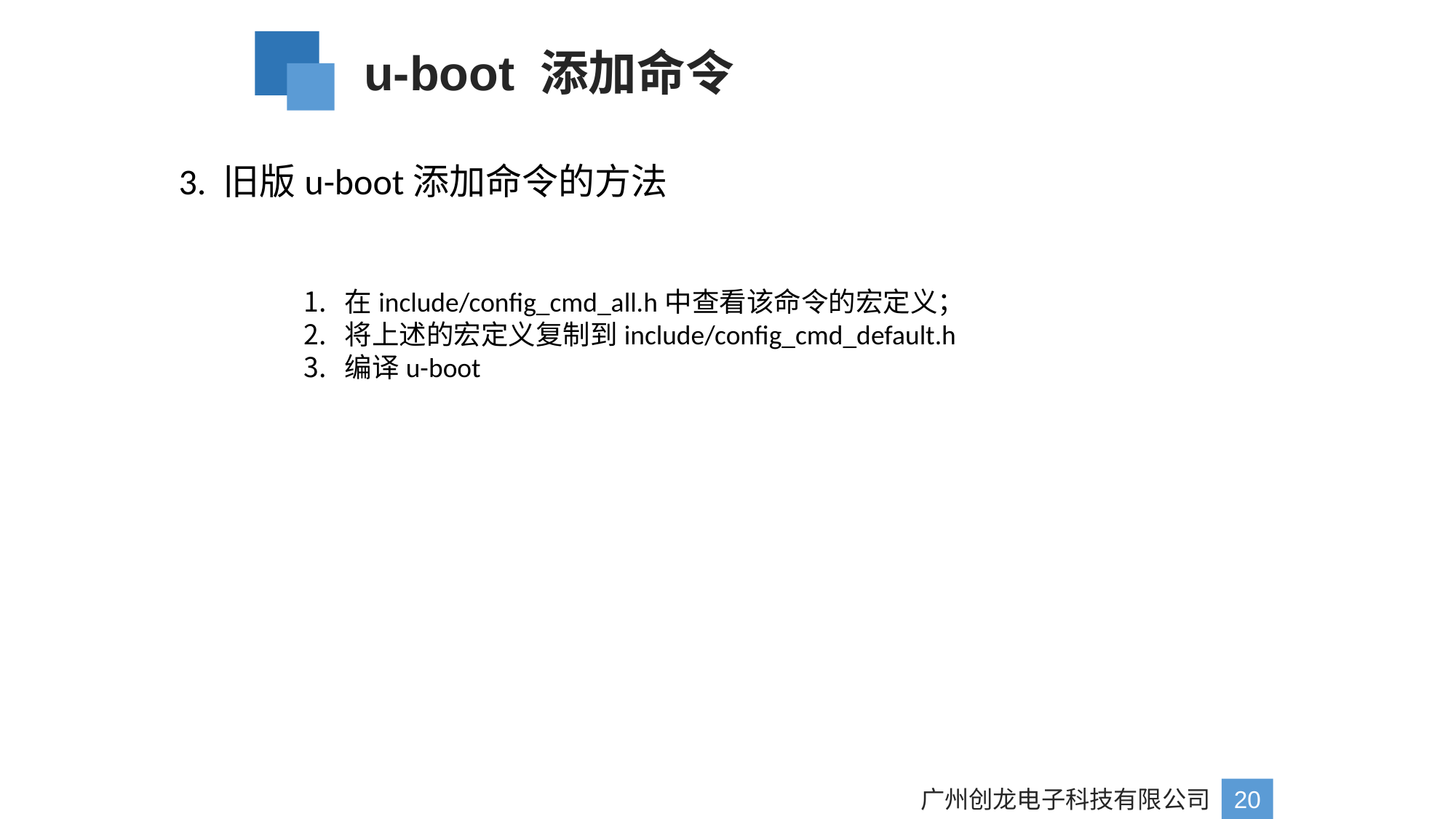

u-boot 添加命令
3. 旧版u-boot添加命令的方法
在include/config_cmd_all.h中查看该命令的宏定义；
将上述的宏定义复制到include/config_cmd_default.h
编译u-boot
广州创龙电子科技有限公司
20